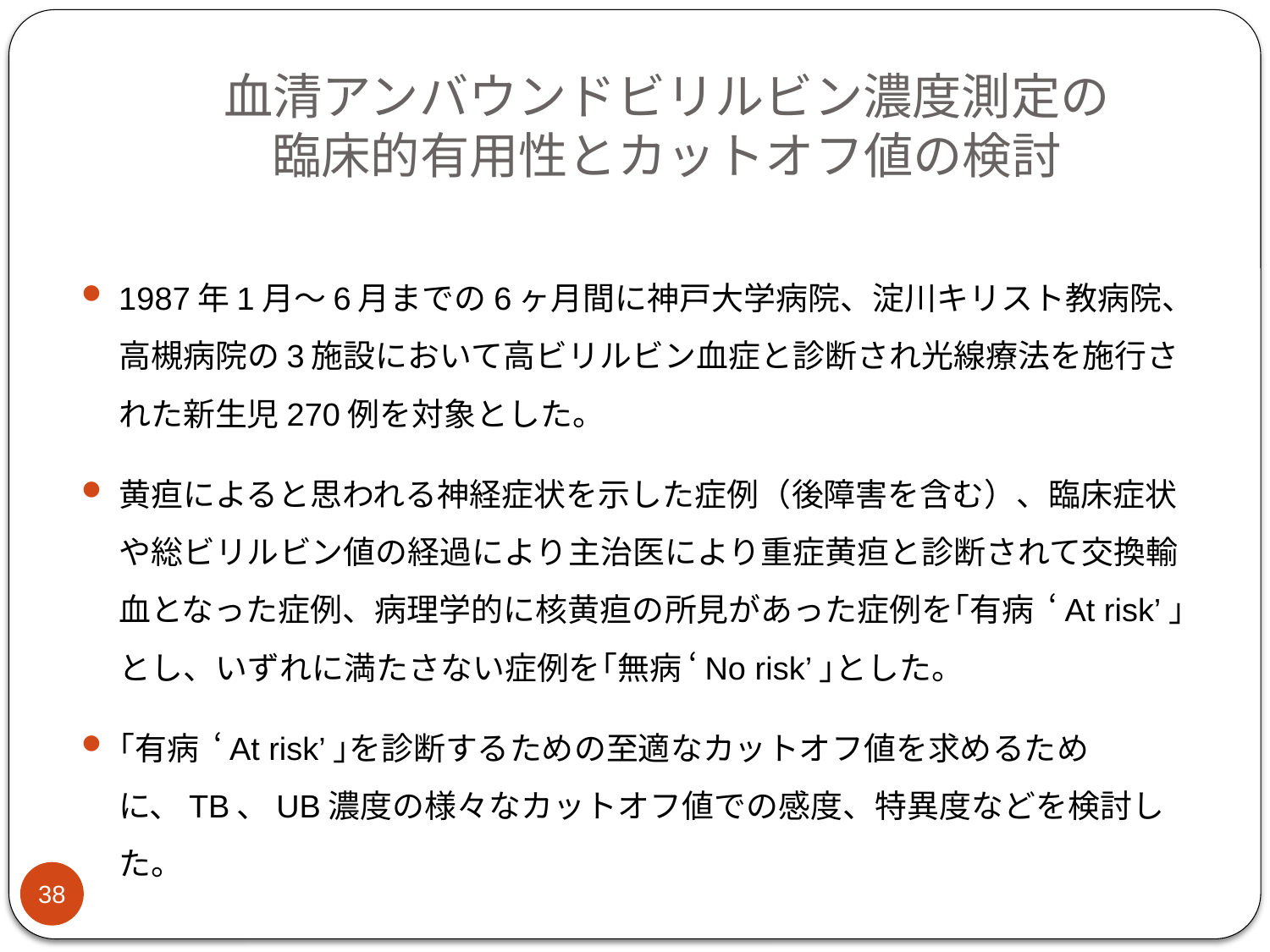

# 血清アンバウンドビリルビン濃度測定の 臨床的有用性とカットオフ値の検討
1987年1月～6月までの6ヶ月間に神戸大学病院、淀川キリスト教病院、高槻病院の3施設において高ビリルビン血症と診断され光線療法を施行された新生児270例を対象とした。
黄疸によると思われる神経症状を示した症例（後障害を含む）、臨床症状や総ビリルビン値の経過により主治医により重症黄疸と診断されて交換輸血となった症例、病理学的に核黄疸の所見があった症例を｢有病  ‘At risk’｣とし、いずれに満たさない症例を｢無病 ‘No risk’｣とした。
｢有病  ‘At risk’｣を診断するための至適なカットオフ値を求めるために、TB、UB濃度の様々なカットオフ値での感度、特異度などを検討した。
38